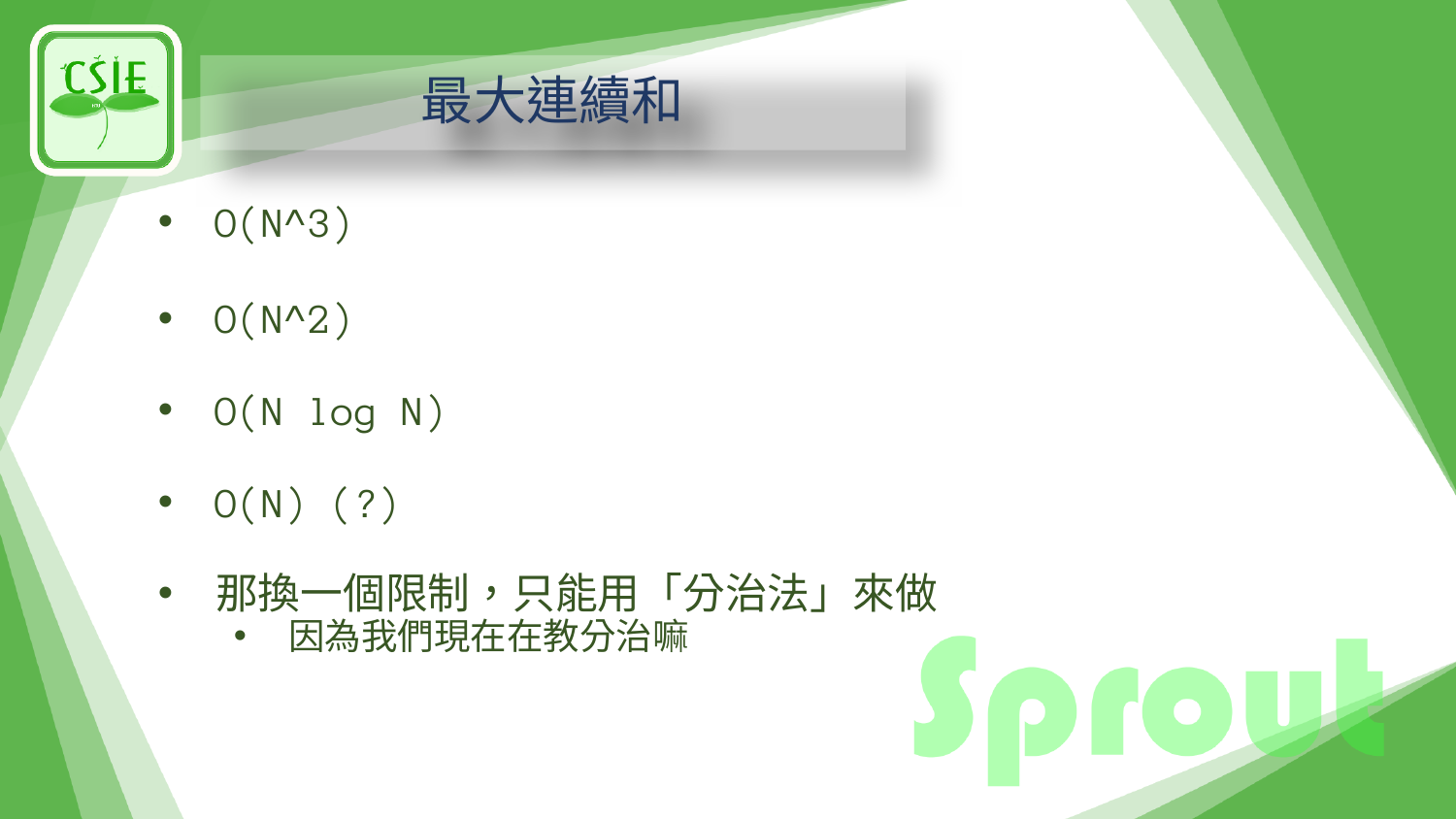

# 最大連續和
O(N^3)
O(N^2)
O(N log N)
O(N) (?)
那換一個限制，只能用「分治法」來做
因為我們現在在教分治嘛